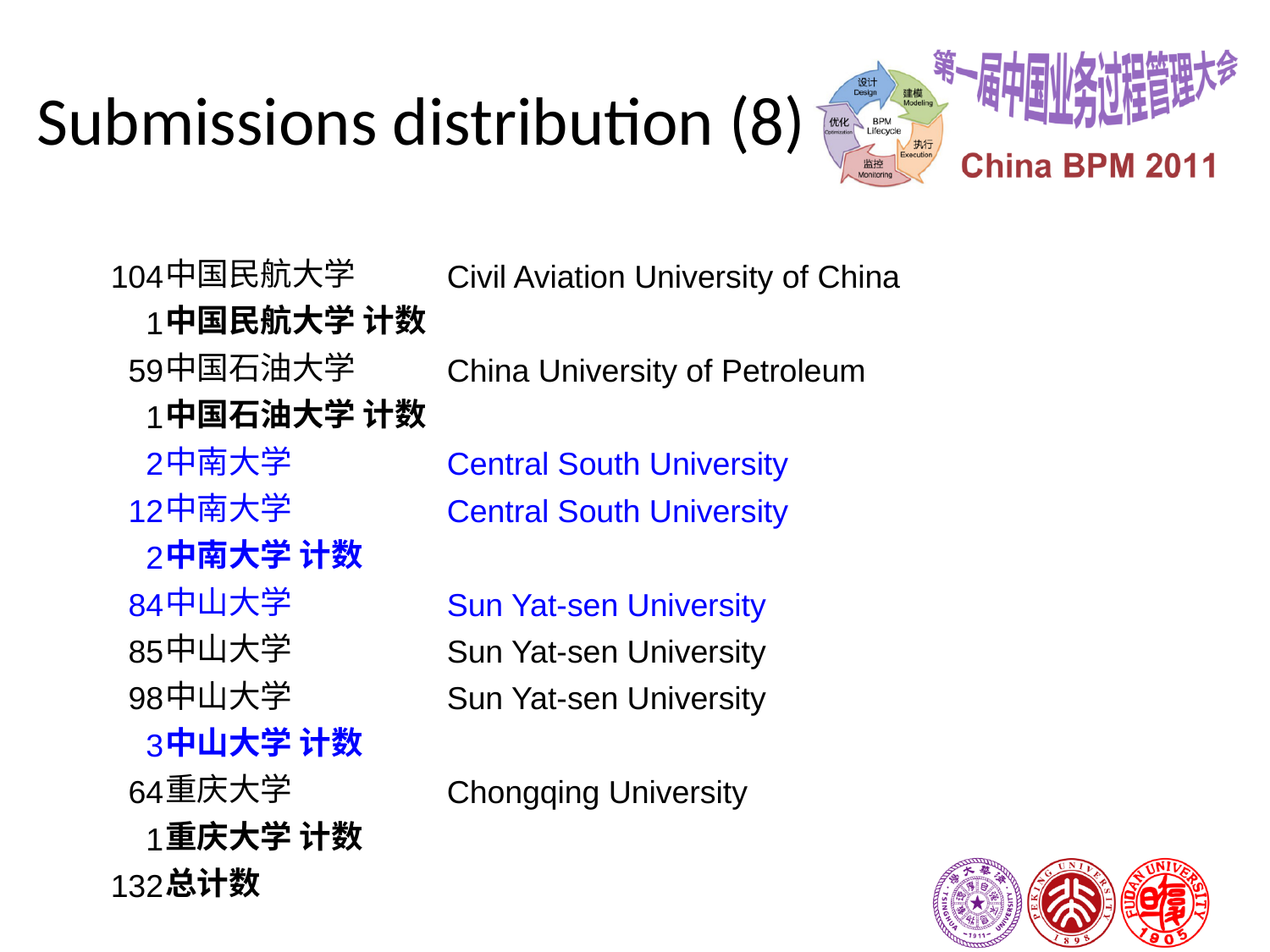

# Submissions distribution (8)
| 104 | 中国民航大学 | Civil Aviation University of China |
| --- | --- | --- |
| 1 | 中国民航大学 计数 |  |
| 59 | 中国石油大学 | China University of Petroleum |
| 1 | 中国石油大学 计数 |  |
| 2 | 中南大学 | Central South University |
| 12 | 中南大学 | Central South University |
| 2 | 中南大学 计数 |  |
| 84 | 中山大学 | Sun Yat-sen University |
| 85 | 中山大学 | Sun Yat-sen University |
| 98 | 中山大学 | Sun Yat-sen University |
| 3 | 中山大学 计数 |  |
| 64 | 重庆大学 | Chongqing University |
| 1 | 重庆大学 计数 |  |
| 132 | 总计数 |  |